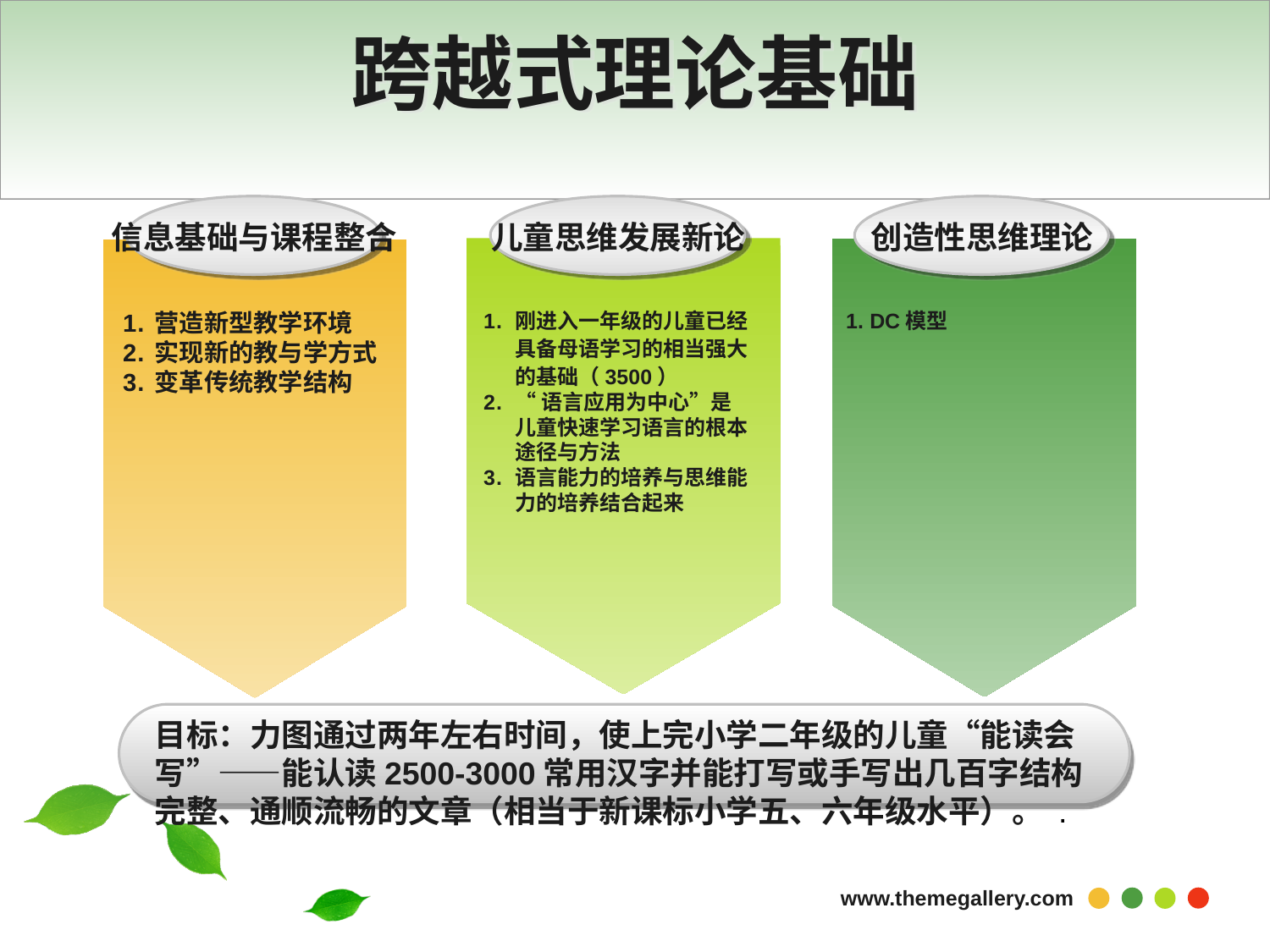

# 跨越式理论基础

信息基础与课程整合
儿童思维发展新论
创造性思维理论

营造新型教学环境
实现新的教与学方式
变革传统教学结构
刚进入一年级的儿童已经具备母语学习的相当强大的基础（3500）
“语言应用为中心”是儿童快速学习语言的根本途径与方法
语言能力的培养与思维能力的培养结合起来
DC模型

目标：力图通过两年左右时间，使上完小学二年级的儿童“能读会写”——能认读2500-3000常用汉字并能打写或手写出几百字结构完整、通顺流畅的文章（相当于新课标小学五、六年级水平）。 .